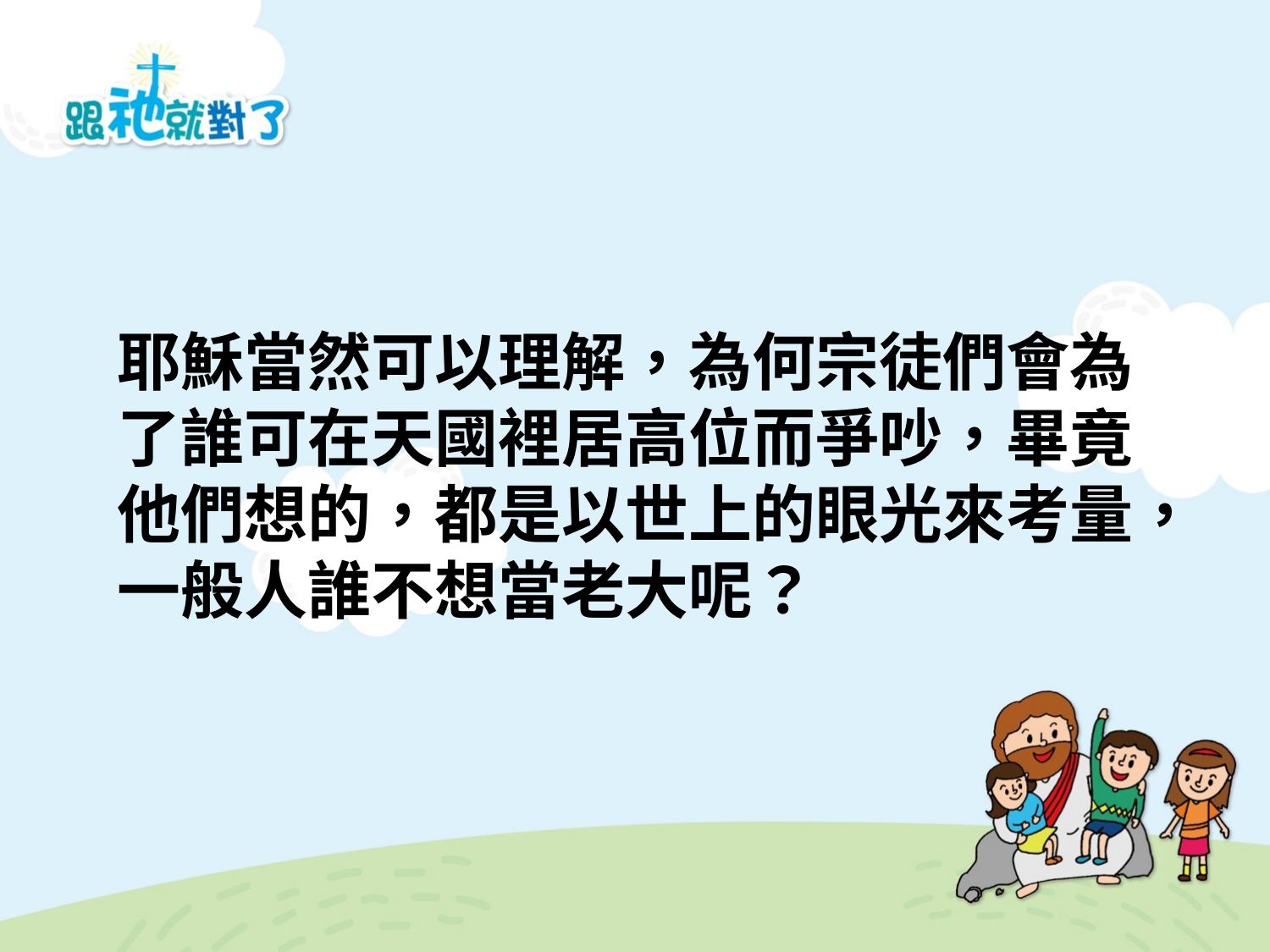

耶穌當然可以理解，為何宗徒們會為了誰可在天國裡居高位而爭吵，畢竟他們想的，都是以世上的眼光來考量，一般人誰不想當老大呢？